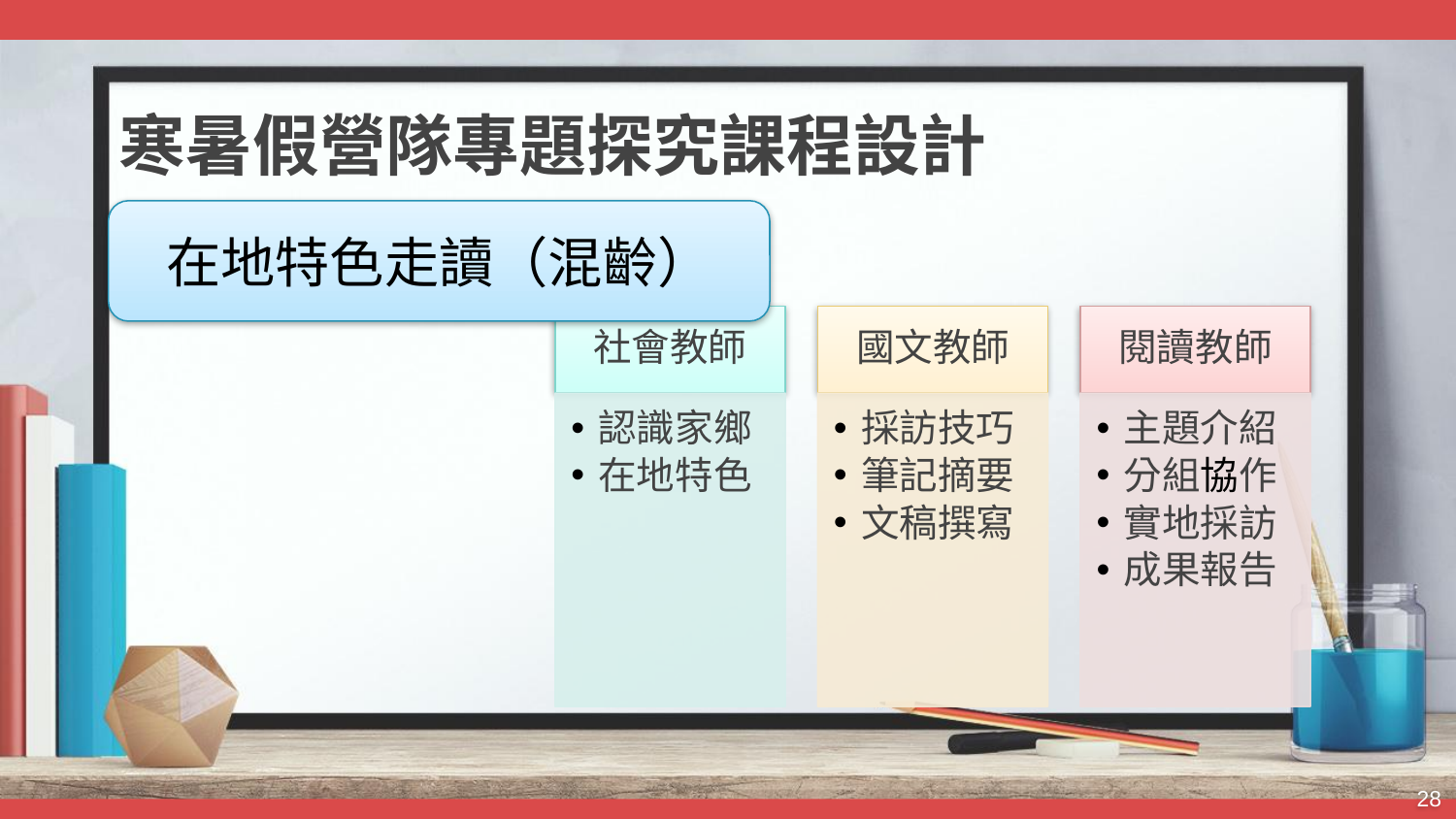

寒暑假營隊專題探究課程設計
在地特色走讀（混齡）
社會教師
認識家鄉
在地特色
國文教師
採訪技巧
筆記摘要
文稿撰寫
閱讀教師
主題介紹
分組協作
實地採訪
成果報告
28